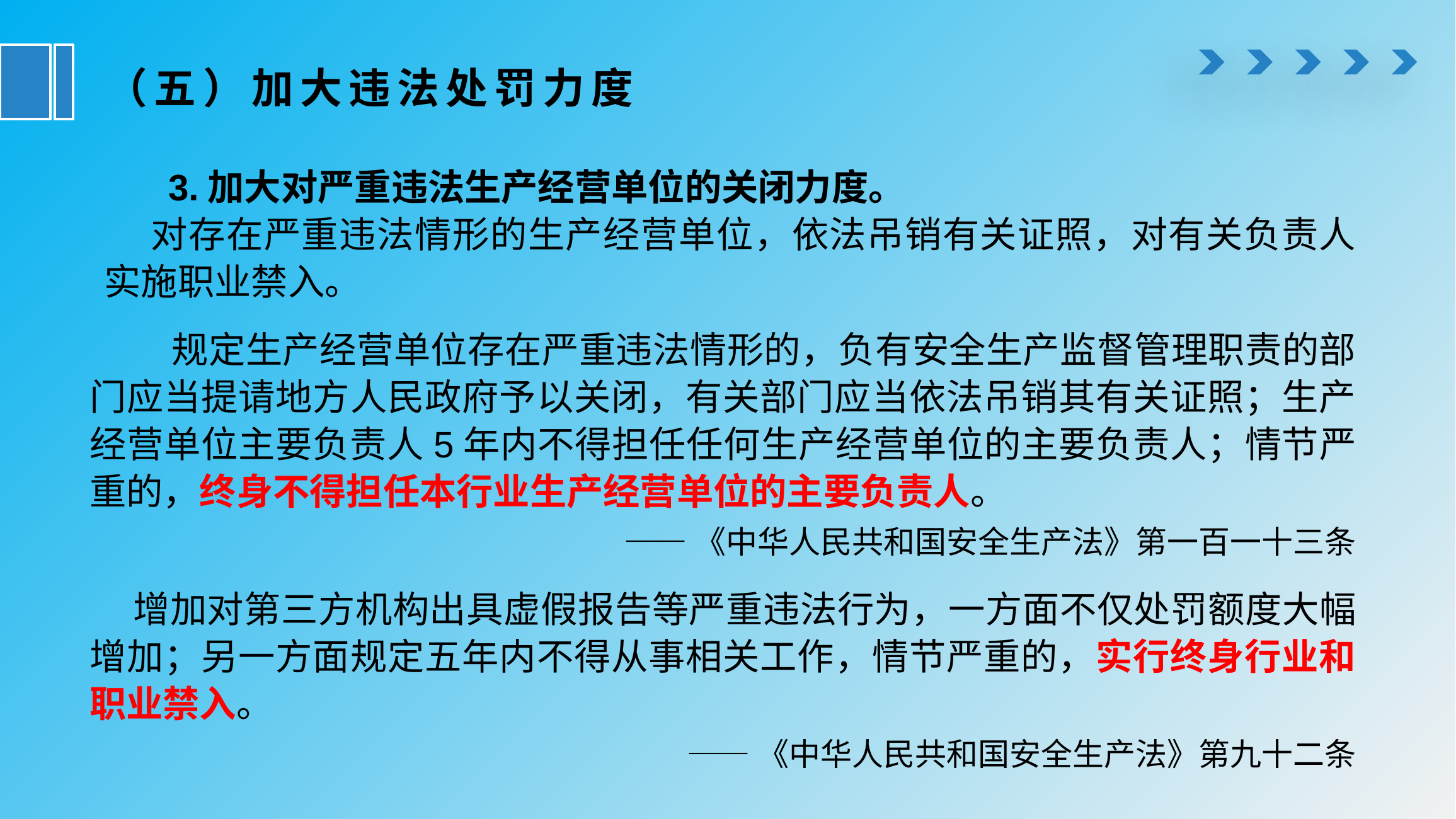

# （五）加大违法处罚力度
         3.加大对严重违法生产经营单位的关闭力度。
    对存在严重违法情形的生产经营单位，依法吊销有关证照，对有关负责人实施职业禁入。

          规定生产经营单位存在严重违法情形的，负有安全生产监督管理职责的部门应当提请地方人民政府予以关闭，有关部门应当依法吊销其有关证照；生产经营单位主要负责人5年内不得担任任何生产经营单位的主要负责人；情节严重的，终身不得担任本行业生产经营单位的主要负责人。
——《中华人民共和国安全生产法》第一百一十三条

    增加对第三方机构出具虚假报告等严重违法行为，一方面不仅处罚额度大幅增加；另一方面规定五年内不得从事相关工作，情节严重的，实行终身行业和职业禁入。
——《中华人民共和国安全生产法》第九十二条